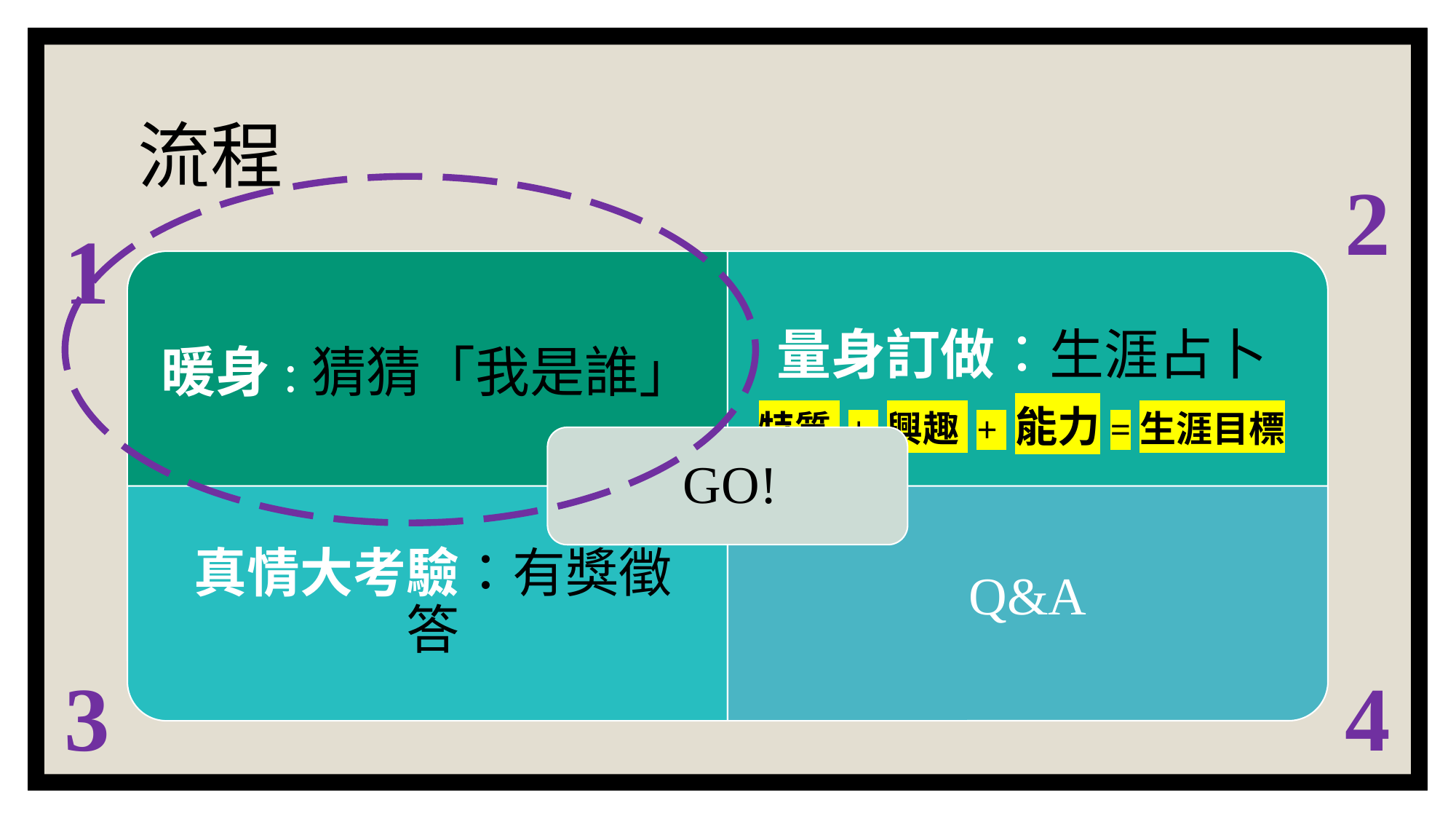

# 流程
2

1
暖身:猜猜「我是誰」

量身訂做：生涯占卜
特質 + 興趣 + 能力=生涯目標

真情大考驗：有獎徵答
Q&A
GO!
3
4